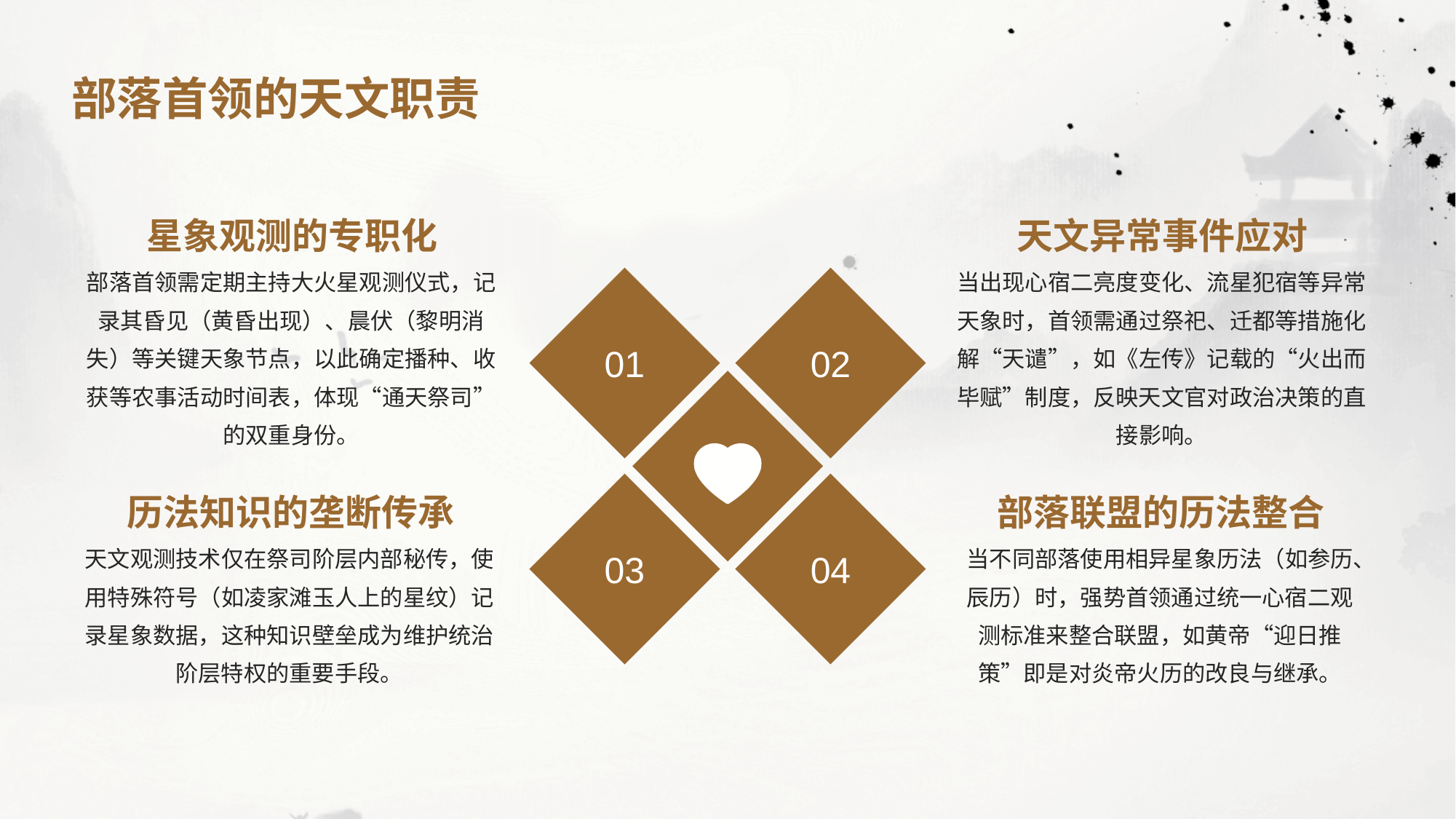

部落首领的天文职责
星象观测的专职化
天文异常事件应对
部落首领需定期主持大火星观测仪式，记录其昏见（黄昏出现）、晨伏（黎明消失）等关键天象节点，以此确定播种、收获等农事活动时间表，体现“通天祭司”的双重身份。
当出现心宿二亮度变化、流星犯宿等异常天象时，首领需通过祭祀、迁都等措施化解“天谴”，如《左传》记载的“火出而毕赋”制度，反映天文官对政治决策的直接影响。

01
02

历法知识的垄断传承

部落联盟的历法整合
天文观测技术仅在祭司阶层内部秘传，使用特殊符号（如凌家滩玉人上的星纹）记录星象数据，这种知识壁垒成为维护统治阶层特权的重要手段。
当不同部落使用相异星象历法（如参历、辰历）时，强势首领通过统一心宿二观测标准来整合联盟，如黄帝“迎日推策”即是对炎帝火历的改良与继承。
03
04